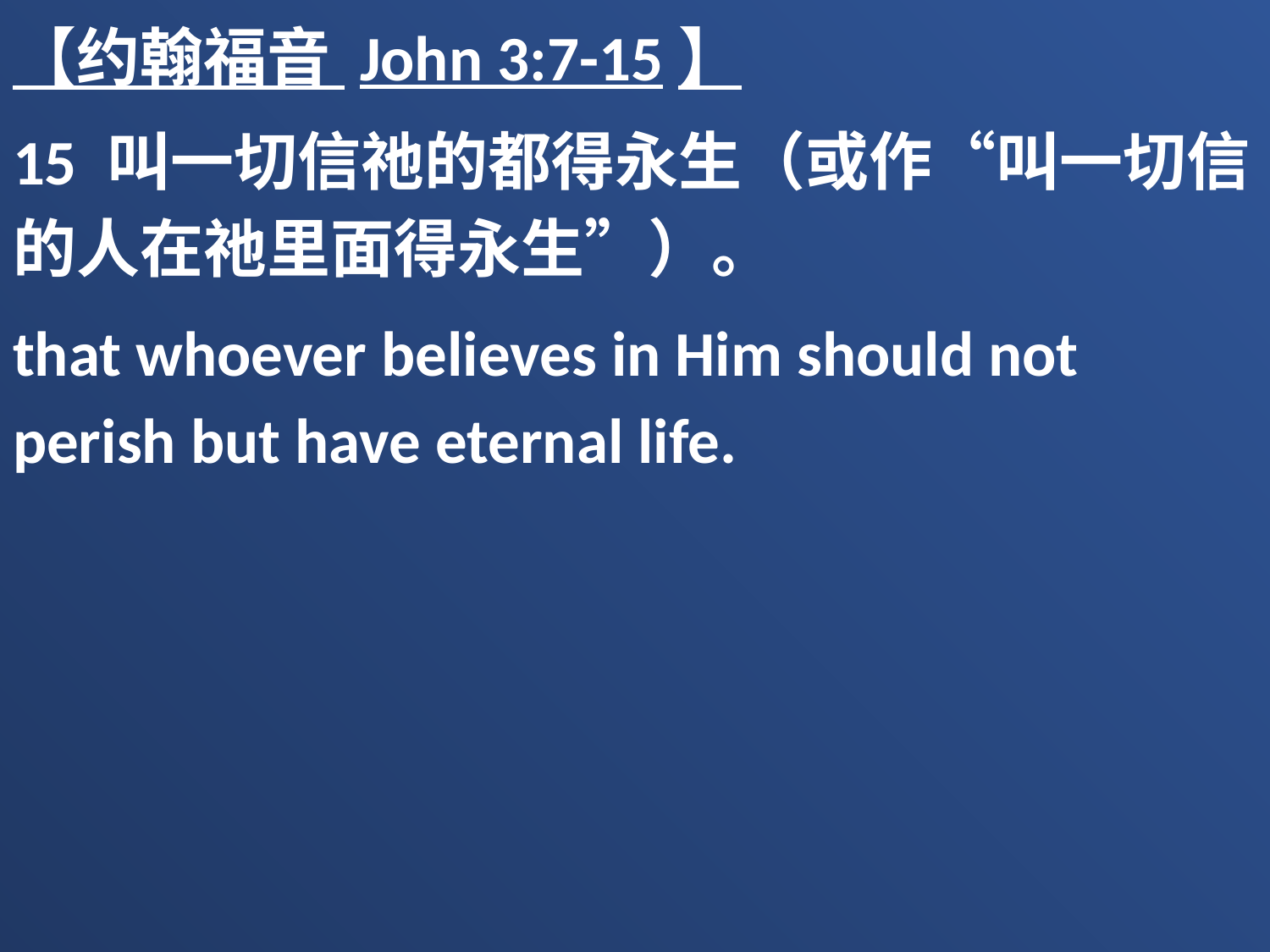

【约翰福音 John 3:7-15】
15 叫一切信祂的都得永生（或作“叫一切信的人在祂里面得永生”）。
that whoever believes in Him should not perish but have eternal life.